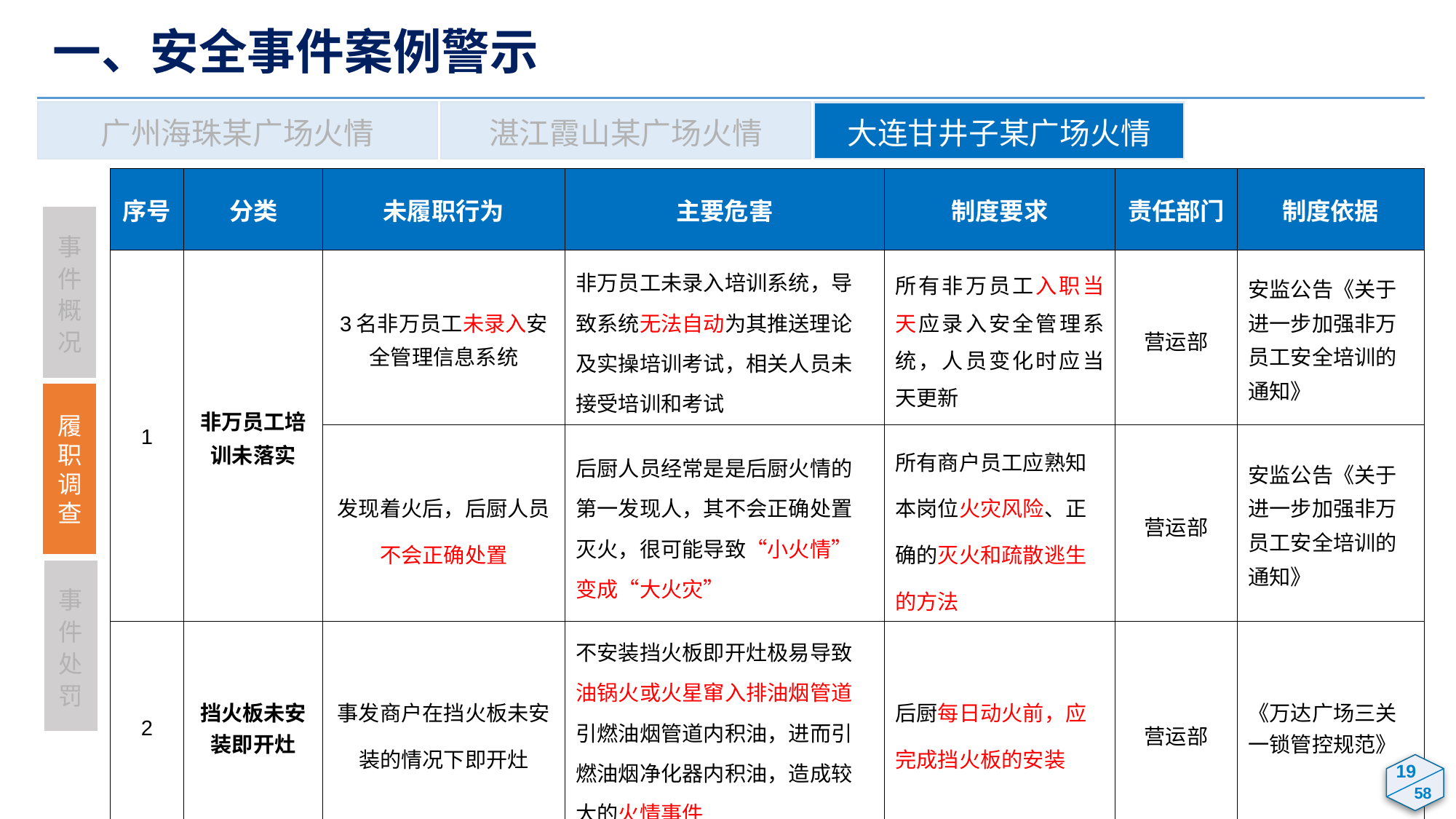

一、安全事件案例警示
广州海珠某广场火情
湛江霞山某广场火情
大连甘井子某广场火情
| 序号 | 分类 | 未履职行为 | 主要危害 | 制度要求 | 责任部门 | 制度依据 |
| --- | --- | --- | --- | --- | --- | --- |
| 1 | 非万员工培训未落实 | 3名非万员工未录入安全管理信息系统 | 非万员工未录入培训系统，导致系统无法自动为其推送理论及实操培训考试，相关人员未接受培训和考试 | 所有非万员工入职当天应录入安全管理系统，人员变化时应当天更新 | 营运部 | 安监公告《关于进一步加强非万员工安全培训的通知》 |
|  |  | 发现着火后，后厨人员不会正确处置 | 后厨人员经常是是后厨火情的第一发现人，其不会正确处置灭火，很可能导致“小火情”变成“大火灾” | 所有商户员工应熟知本岗位火灾风险、正确的灭火和疏散逃生的方法 | 营运部 | 安监公告《关于进一步加强非万员工安全培训的通知》 |
| 2 | 挡火板未安装即开灶 | 事发商户在挡火板未安装的情况下即开灶 | 不安装挡火板即开灶极易导致油锅火或火星窜入排油烟管道引燃油烟管道内积油，进而引燃油烟净化器内积油，造成较大的火情事件 | 后厨每日动火前，应完成挡火板的安装 | 营运部 | 《万达广场三关一锁管控规范》 |
事件概况
履职调查
事件处罚
17
19

58